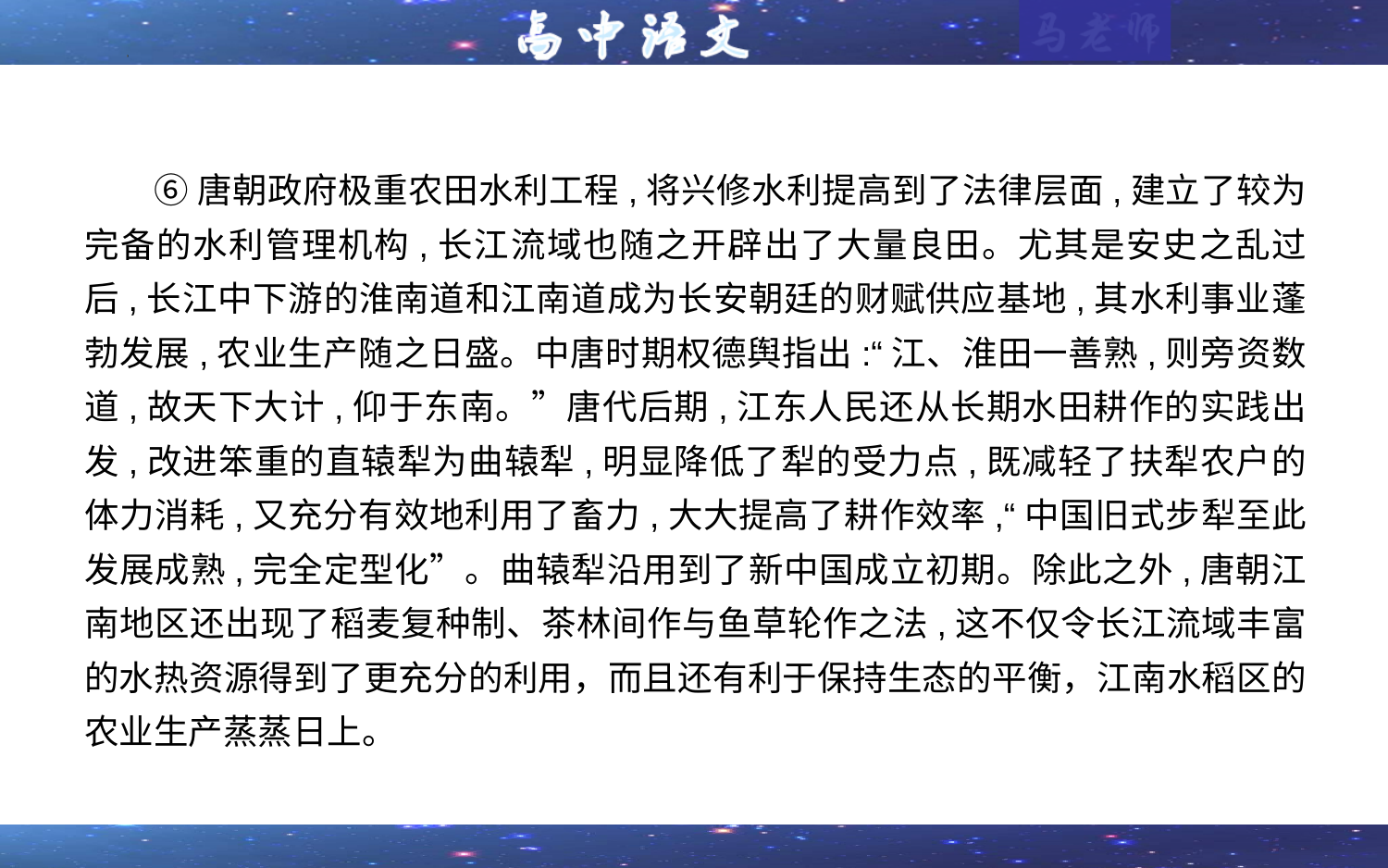

⑥唐朝政府极重农田水利工程,将兴修水利提高到了法律层面,建立了较为完备的水利管理机构,长江流域也随之开辟出了大量良田。尤其是安史之乱过后,长江中下游的淮南道和江南道成为长安朝廷的财赋供应基地,其水利事业蓬勃发展,农业生产随之日盛。中唐时期权德舆指出:“江、淮田一善熟,则旁资数道,故天下大计,仰于东南。”唐代后期,江东人民还从长期水田耕作的实践出发,改进笨重的直辕犁为曲辕犁,明显降低了犁的受力点,既减轻了扶犁农户的体力消耗,又充分有效地利用了畜力,大大提高了耕作效率,“中国旧式步犁至此发展成熟,完全定型化”。曲辕犁沿用到了新中国成立初期。除此之外,唐朝江南地区还出现了稻麦复种制、茶林间作与鱼草轮作之法,这不仅令长江流域丰富的水热资源得到了更充分的利用，而且还有利于保持生态的平衡，江南水稻区的农业生产蒸蒸日上。